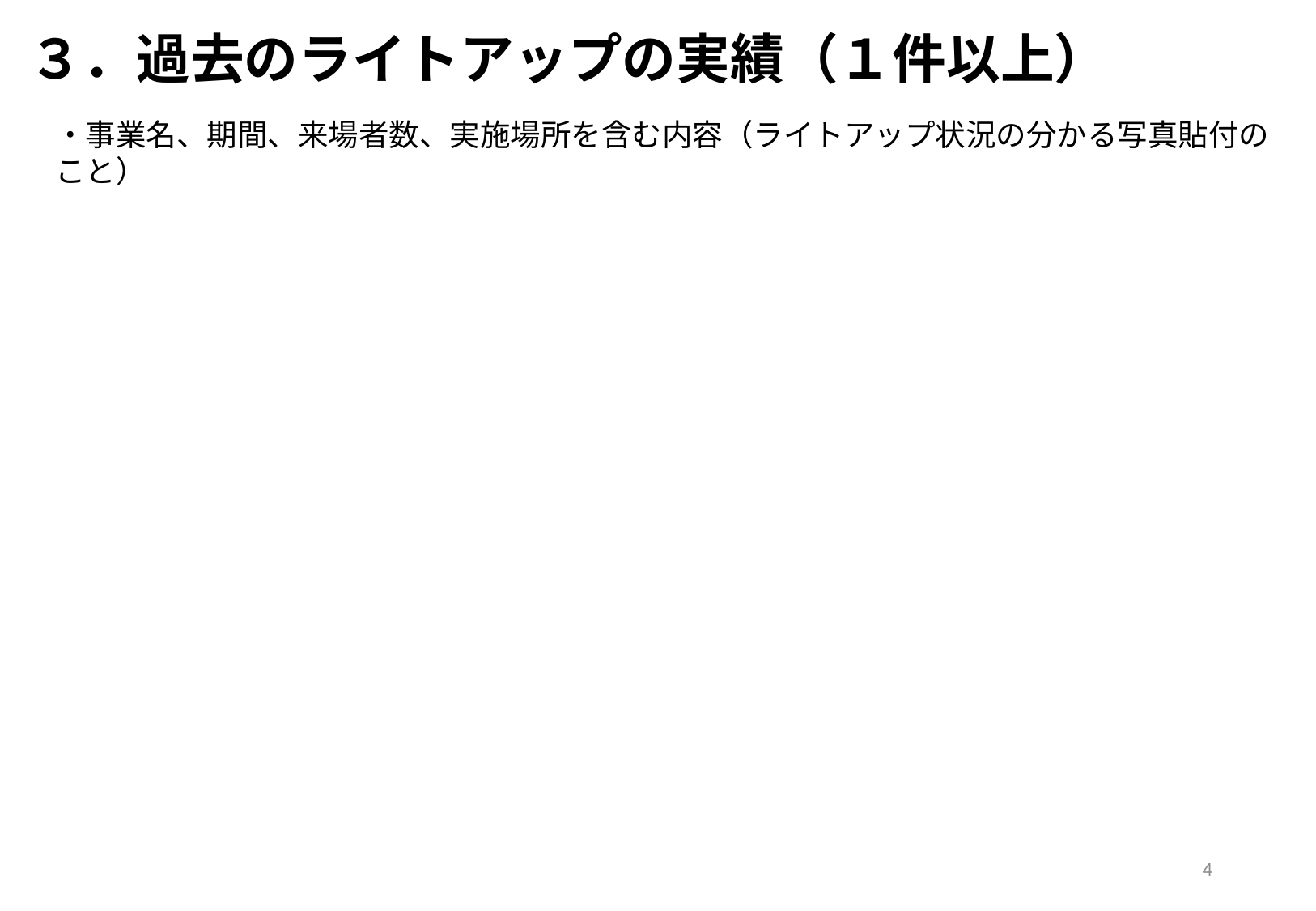

# ３．過去のライトアップの実績（１件以上）
・事業名、期間、来場者数、実施場所を含む内容（ライトアップ状況の分かる写真貼付のこと）
4